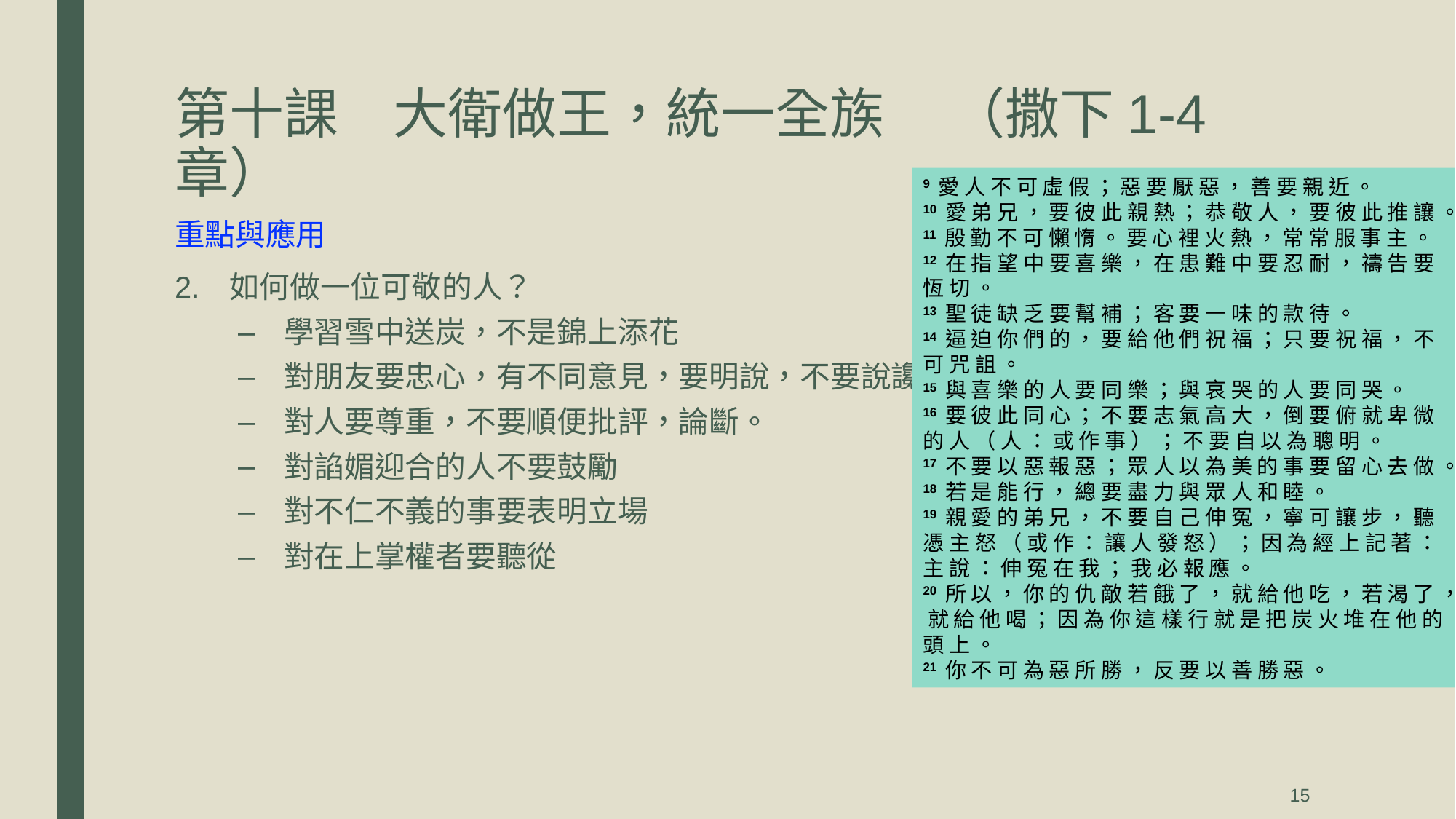

# 第十課	大衛做王，統一全族	 （撒下1-4章）
9 愛 人 不 可 虛 假 ； 惡 要 厭 惡 ， 善 要 親 近 。
10 愛 弟 兄 ， 要 彼 此 親 熱 ； 恭 敬 人 ， 要 彼 此 推 讓 。
11 殷 勤 不 可 懶 惰 。 要 心 裡 火 熱 ， 常 常 服 事 主 。
12 在 指 望 中 要 喜 樂 ， 在 患 難 中 要 忍 耐 ， 禱 告 要 恆 切 。
13 聖 徒 缺 乏 要 幫 補 ； 客 要 一 味 的 款 待 。
14 逼 迫 你 們 的 ， 要 給 他 們 祝 福 ； 只 要 祝 福 ， 不 可 咒 詛 。
15 與 喜 樂 的 人 要 同 樂 ； 與 哀 哭 的 人 要 同 哭 。
16 要 彼 此 同 心 ； 不 要 志 氣 高 大 ， 倒 要 俯 就 卑 微 的 人 （ 人 ： 或 作 事 ） ； 不 要 自 以 為 聰 明 。
17 不 要 以 惡 報 惡 ； 眾 人 以 為 美 的 事 要 留 心 去 做 。
18 若 是 能 行 ， 總 要 盡 力 與 眾 人 和 睦 。
19 親 愛 的 弟 兄 ， 不 要 自 己 伸 冤 ， 寧 可 讓 步 ， 聽 憑 主 怒 （ 或 作 ： 讓 人 發 怒 ） ； 因 為 經 上 記 著 ： 主 說 ： 伸 冤 在 我 ； 我 必 報 應 。
20 所 以 ， 你 的 仇 敵 若 餓 了 ， 就 給 他 吃 ， 若 渴 了 ， 就 給 他 喝 ； 因 為 你 這 樣 行 就 是 把 炭 火 堆 在 他 的 頭 上 。
21 你 不 可 為 惡 所 勝 ， 反 要 以 善 勝 惡 。
重點與應用
如何做一位可敬的人？
學習雪中送炭，不是錦上添花
對朋友要忠心，有不同意見，要明說，不要說讒言，要進言
對人要尊重，不要順便批評，論斷。
對諂媚迎合的人不要鼓勵
對不仁不義的事要表明立場
對在上掌權者要聽從
15